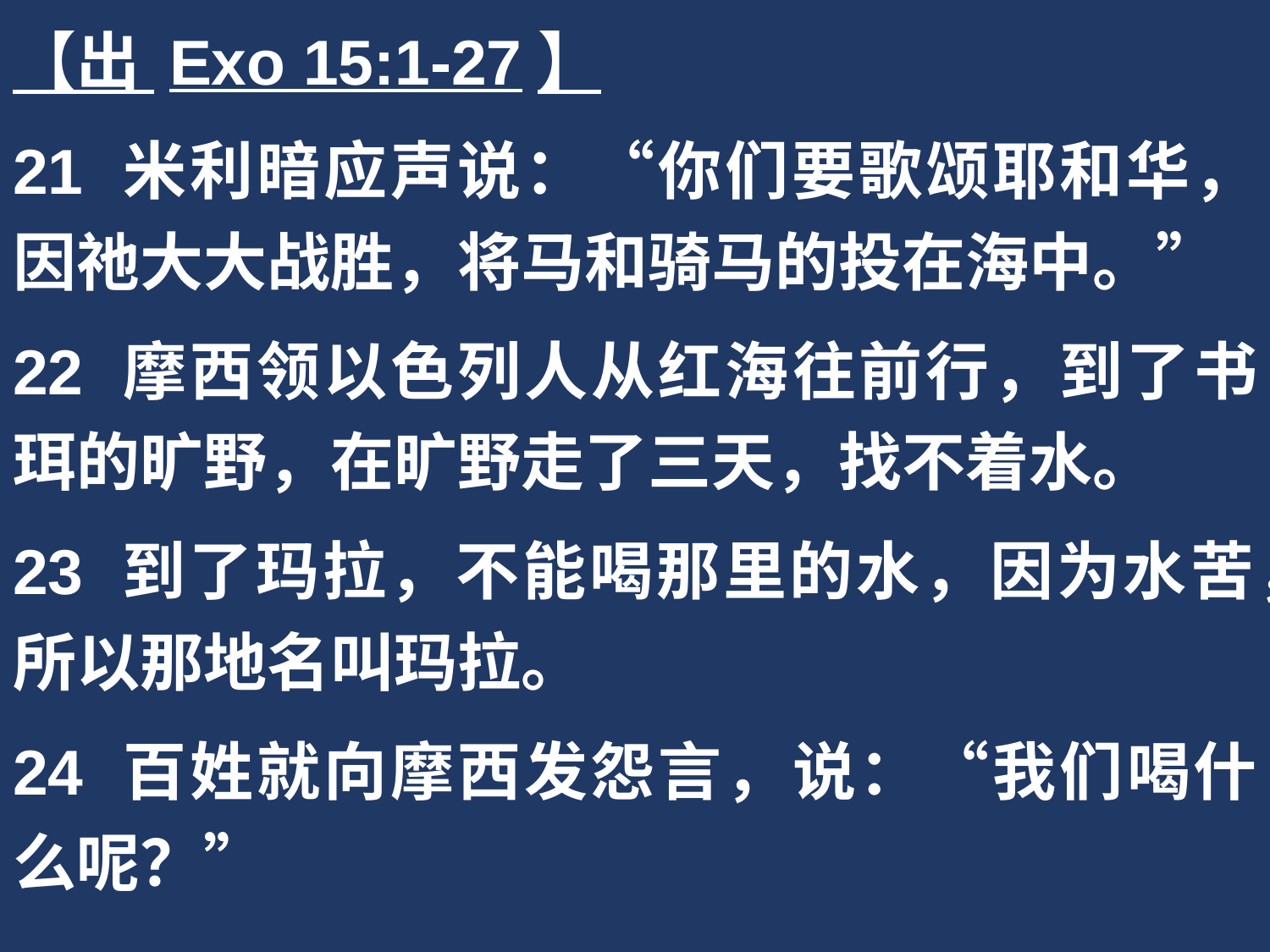

【出 Exo 15:1-27】
21 米利暗应声说：“你们要歌颂耶和华，因祂大大战胜，将马和骑马的投在海中。”
22 摩西领以色列人从红海往前行，到了书珥的旷野，在旷野走了三天，找不着水。
23 到了玛拉，不能喝那里的水，因为水苦，所以那地名叫玛拉。
24 百姓就向摩西发怨言，说：“我们喝什么呢？”